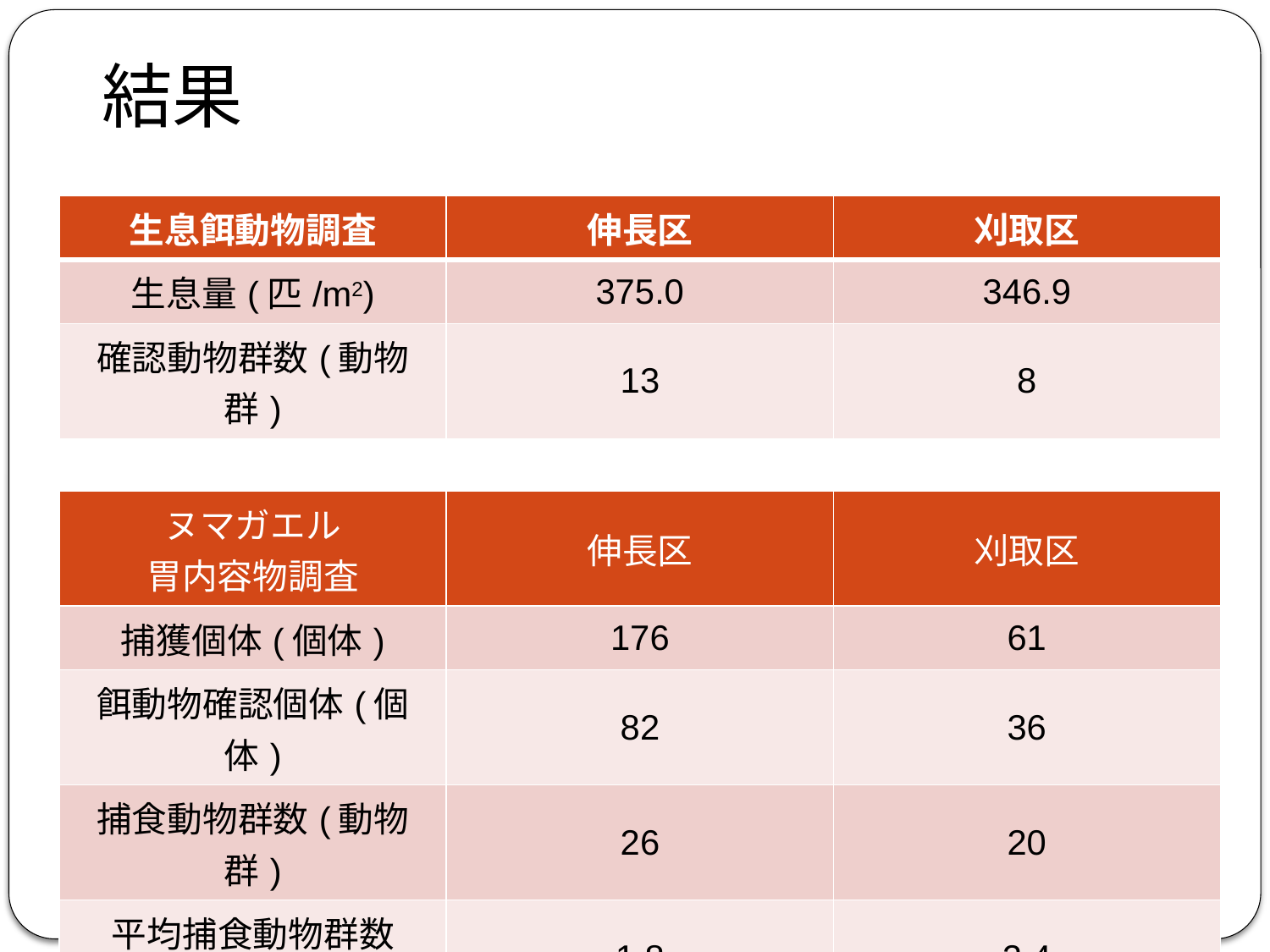

# 結果
| 生息餌動物調査 | 伸長区 | 刈取区 |
| --- | --- | --- |
| 生息量(匹/m2) | 375.0 | 346.9 |
| 確認動物群数(動物群) | 13 | 8 |
|  |  |  |
| ヌマガエル 胃内容物調査 | 伸長区 | 刈取区 |
| 捕獲個体(個体) | 176 | 61 |
| 餌動物確認個体(個体) | 82 | 36 |
| 捕食動物群数(動物群) | 26 | 20 |
| 平均捕食動物群数 (動物群/個体) | 1.8 | 2.4 |
| 平均胃内容物湿重量(mg/個体) | 73.4 | 125.4 |